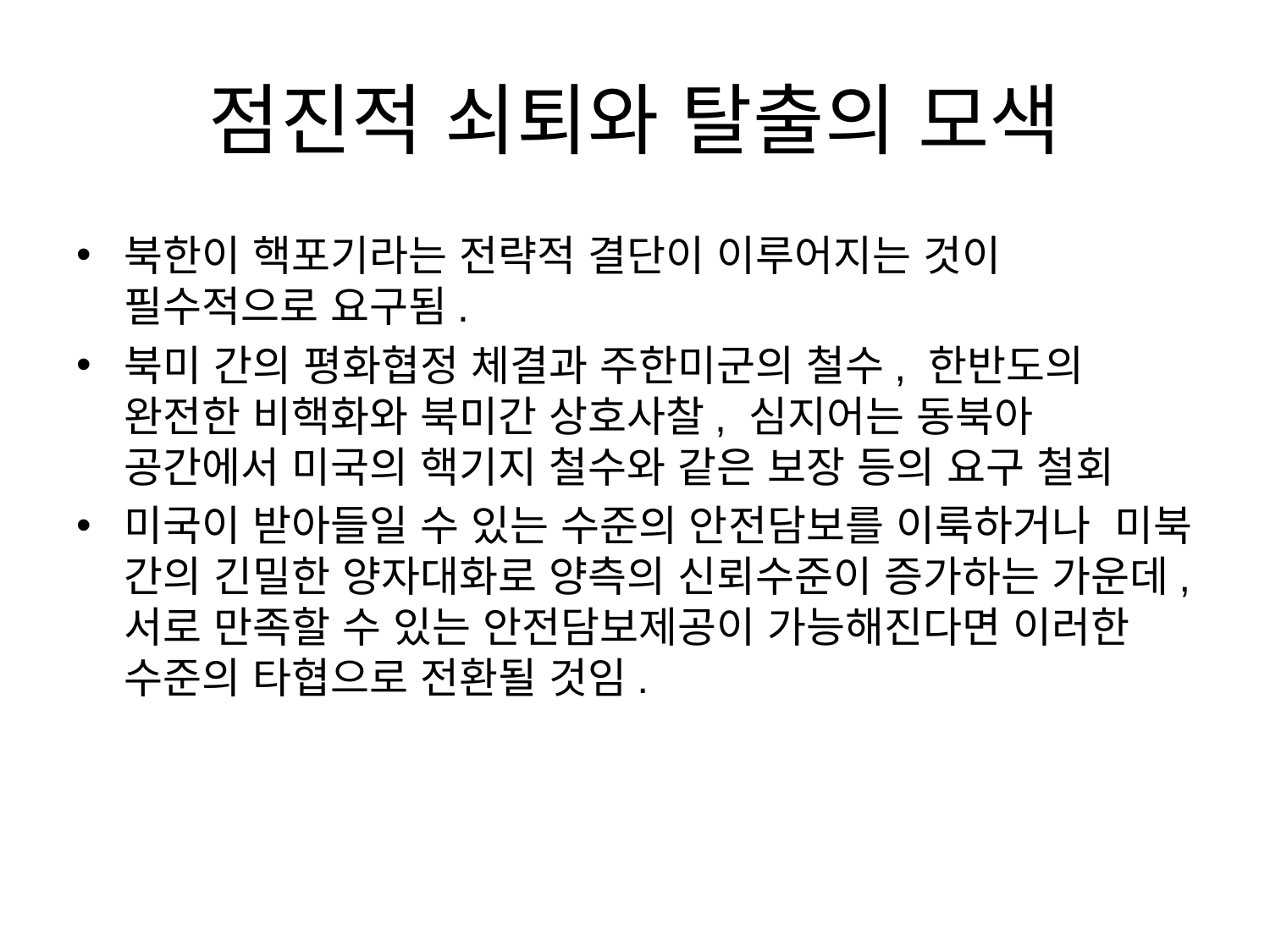

# 점진적 쇠퇴와 탈출의 모색
북한이 핵포기라는 전략적 결단이 이루어지는 것이 필수적으로 요구됨.
북미 간의 평화협정 체결과 주한미군의 철수, 한반도의 완전한 비핵화와 북미간 상호사찰, 심지어는 동북아 공간에서 미국의 핵기지 철수와 같은 보장 등의 요구 철회
미국이 받아들일 수 있는 수준의 안전담보를 이룩하거나  미북 간의 긴밀한 양자대화로 양측의 신뢰수준이 증가하는 가운데, 서로 만족할 수 있는 안전담보제공이 가능해진다면 이러한 수준의 타협으로 전환될 것임.